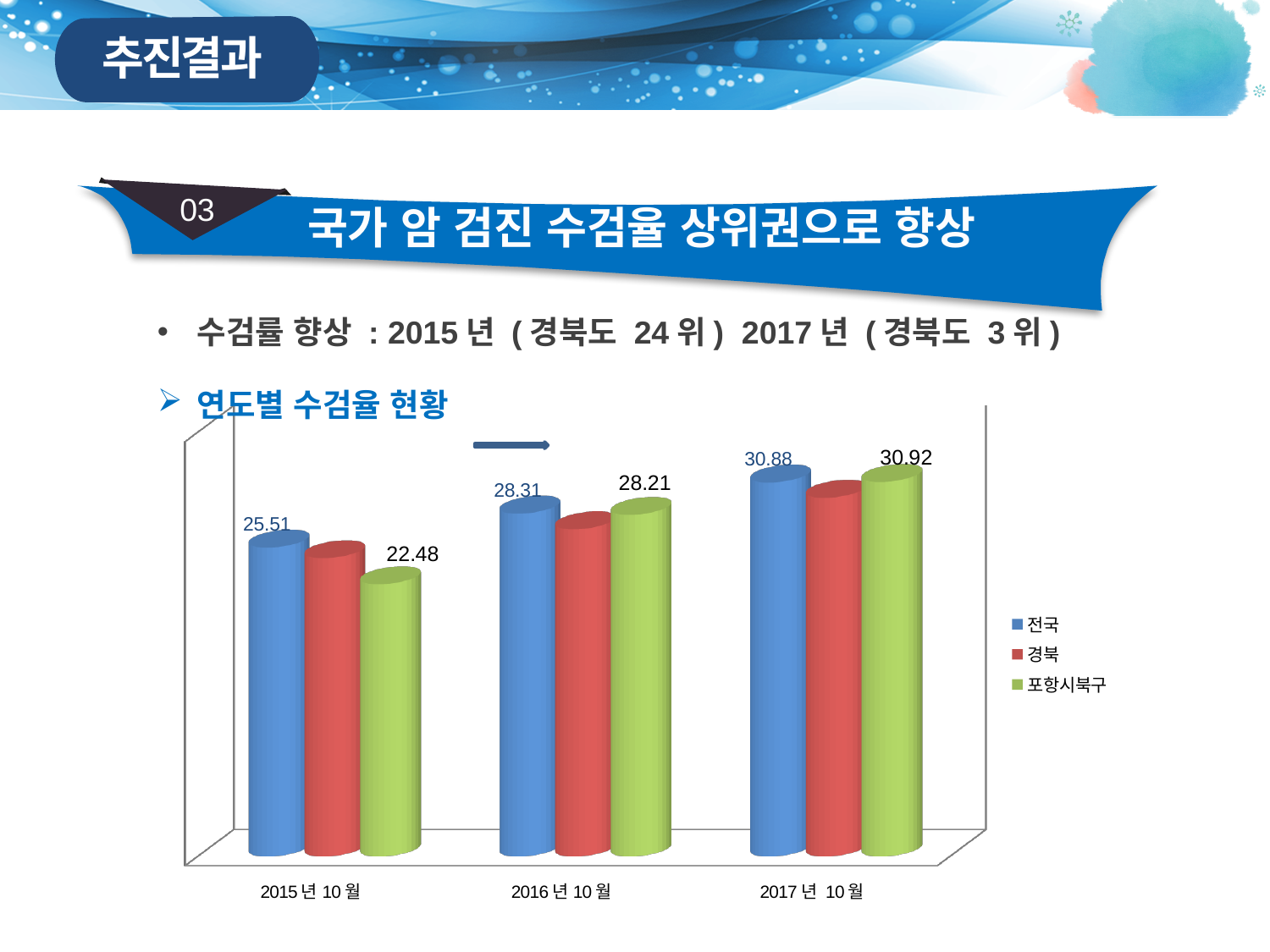

추진결과

03

국가 암 검진 수검율 상위권으로 향상
수검률 향상 : 2015년 (경북도 24위)  2017년 (경북도 3위)
연도별 수검율 현황

[unsupported chart]

02